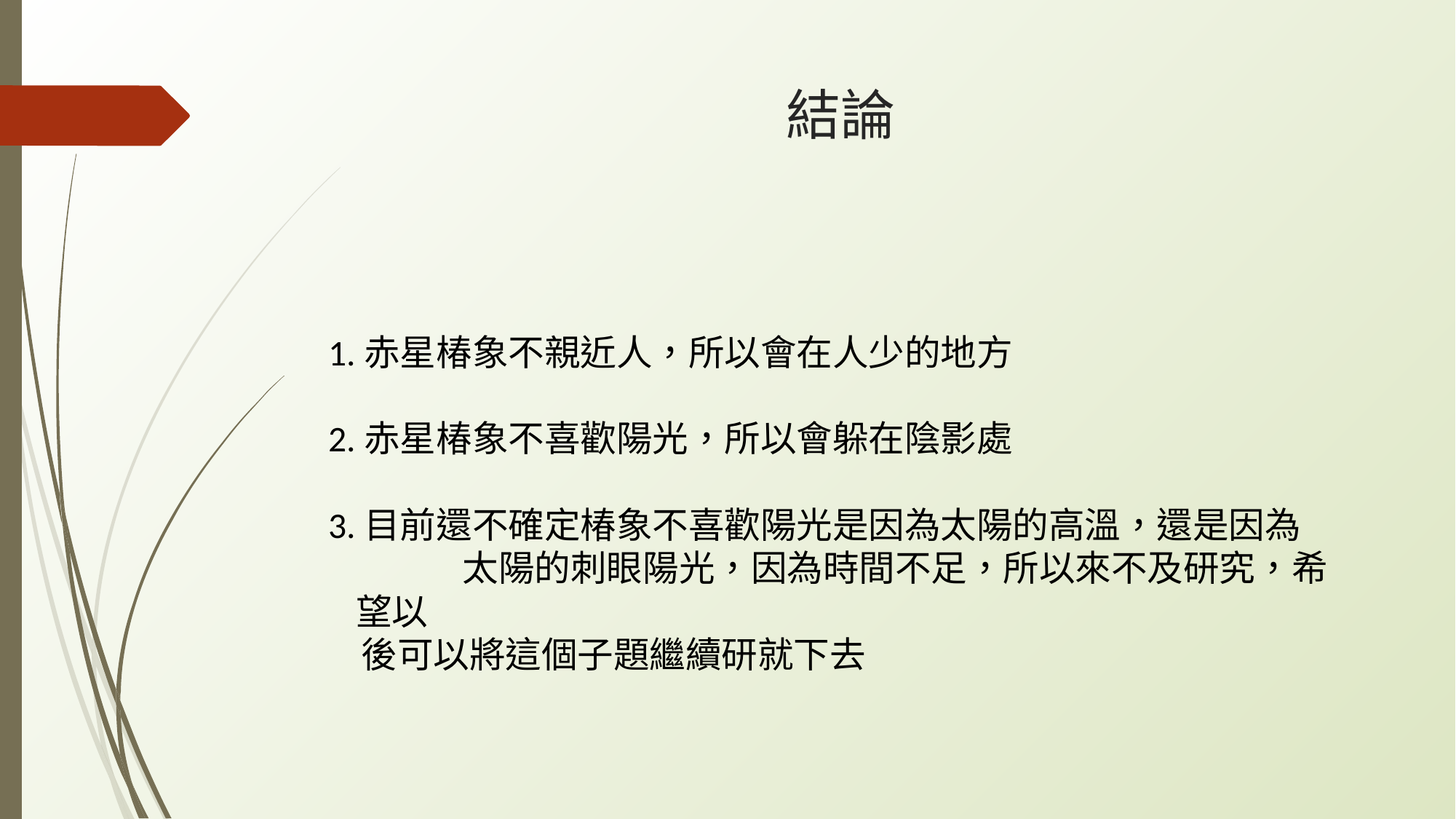

# 結論

 1.赤星椿象不親近人，所以會在人少的地方

 2.赤星椿象不喜歡陽光，所以會躲在陰影處

 3.目前還不確定椿象不喜歡陽光是因為太陽的高溫，還是因為                     太陽的刺眼陽光，因為時間不足，所以來不及研究，希望以
    後可以將這個子題繼續研就下去